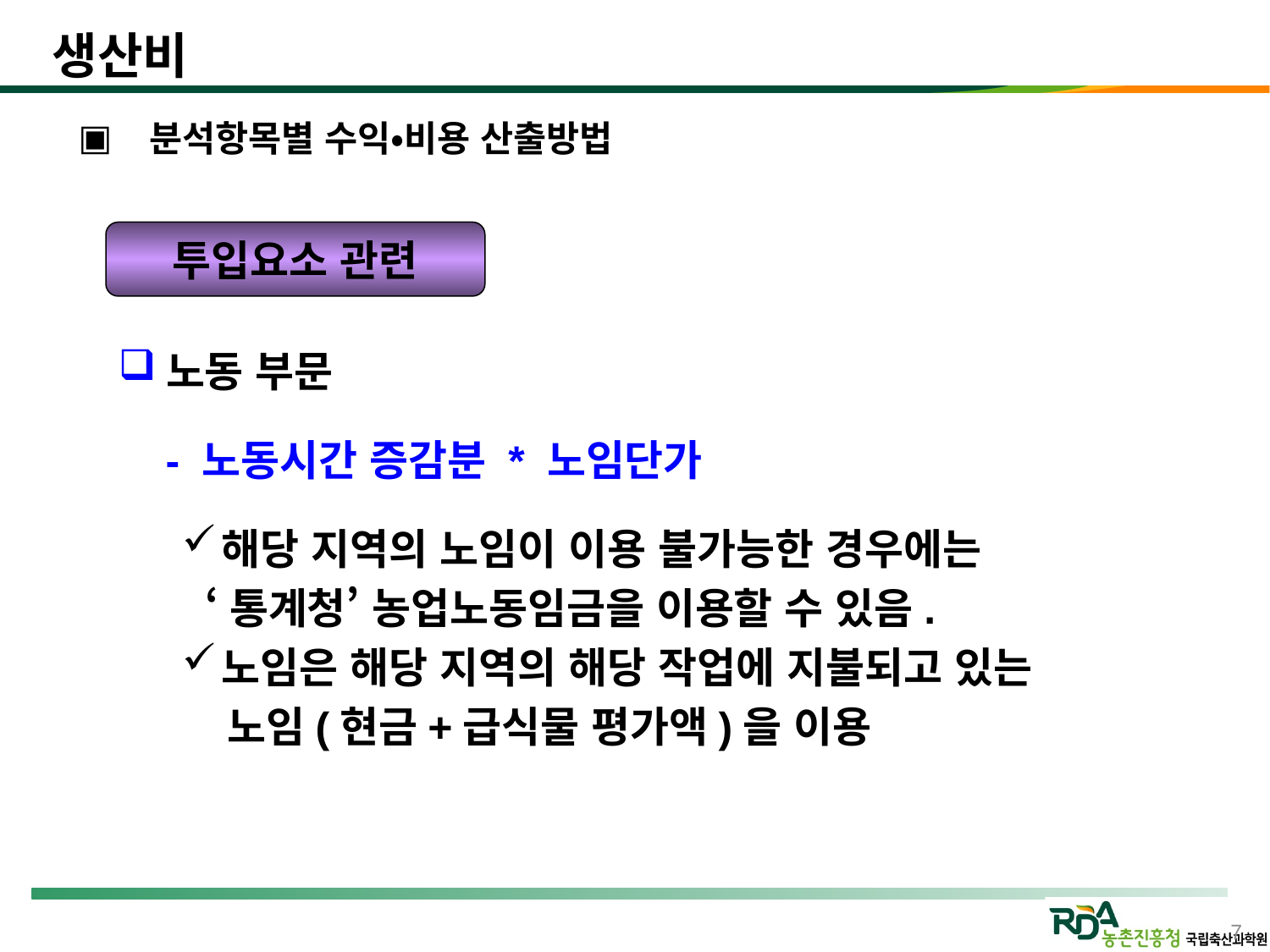

생산비
 분석항목별 수익•비용 산출방법
투입요소 관련
노동 부문

    - 노동시간 증감분 * 노임단가

해당 지역의 노임이 이용 불가능한 경우에는
  ‘통계청’ 농업노동임금을 이용할 수 있음.
노임은 해당 지역의 해당 작업에 지불되고 있는
   노임(현금+급식물 평가액)을 이용
7